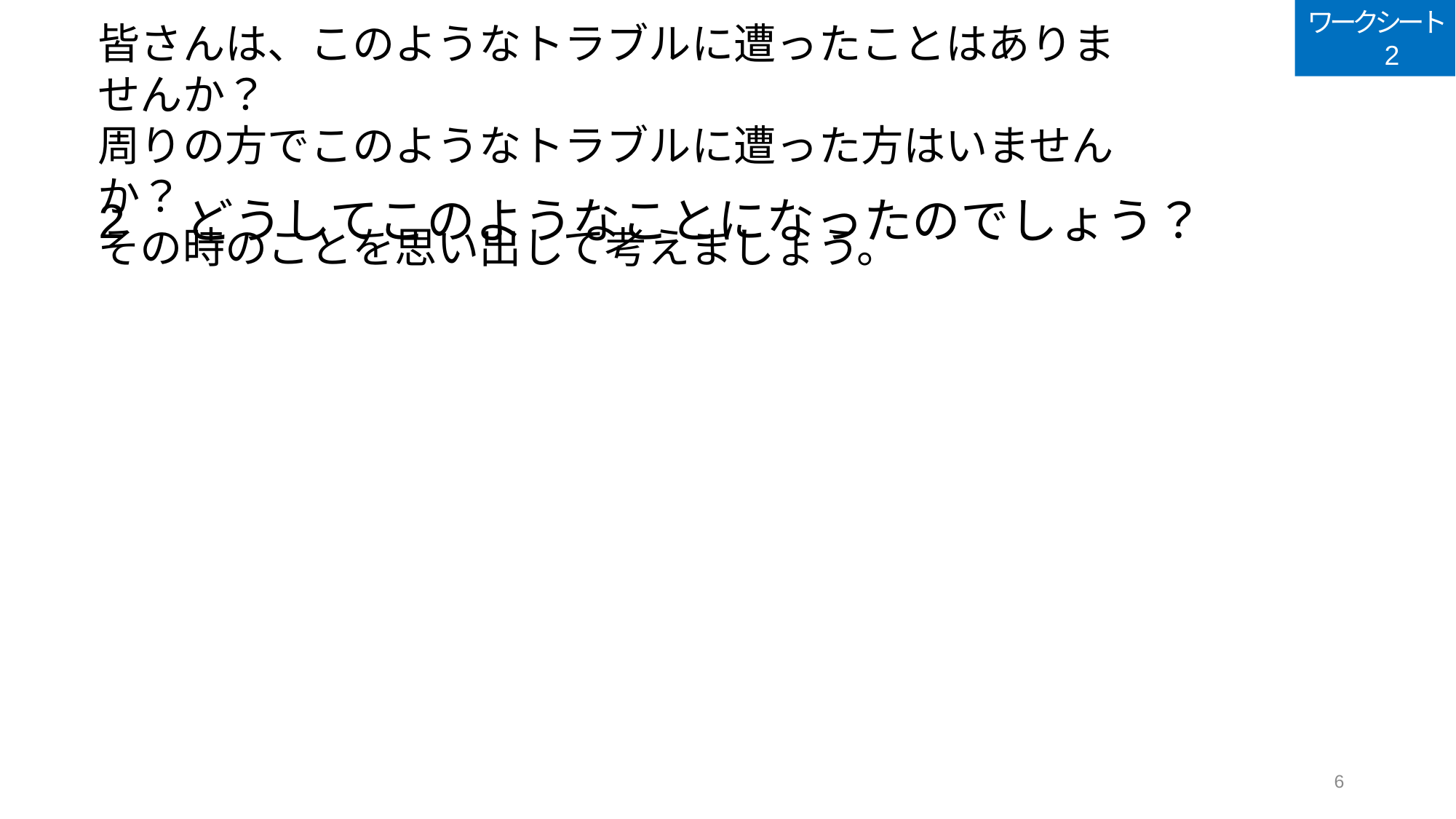

ワークシート　2
皆さんは、このようなトラブルに遭ったことはありませんか？
周りの方でこのようなトラブルに遭った方はいませんか？
その時のことを思い出して考えましょう。
# 2　どうしてこのようなことになったのでしょう？
6